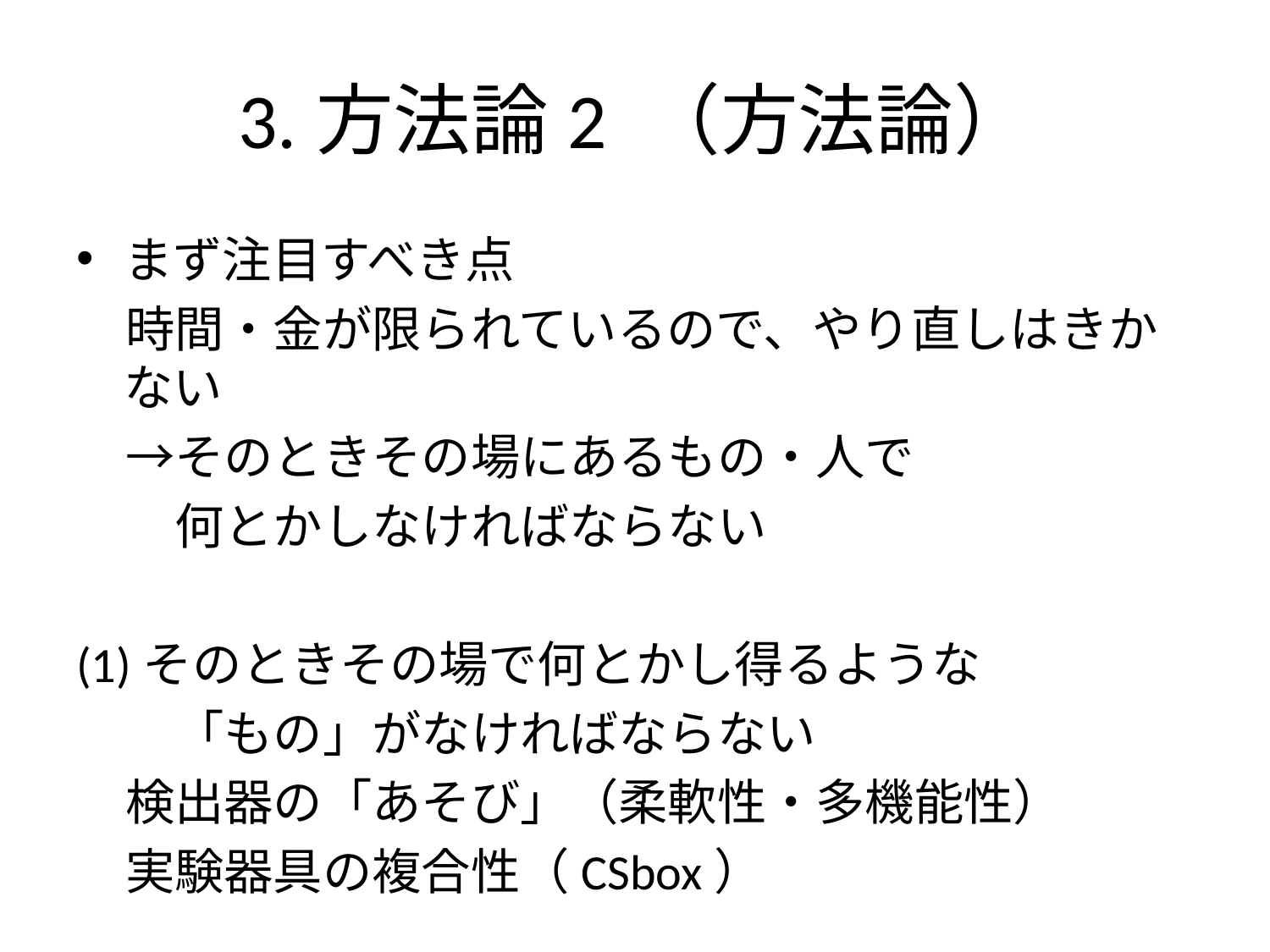

# 3.方法論2 （方法論）
まず注目すべき点
　時間・金が限られているので、やり直しはきかない
　→そのときその場にあるもの・人で
　　何とかしなければならない

(1)そのときその場で何とかし得るような
　　「もの」がなければならない
　検出器の「あそび」（柔軟性・多機能性）
　実験器具の複合性（CSbox）